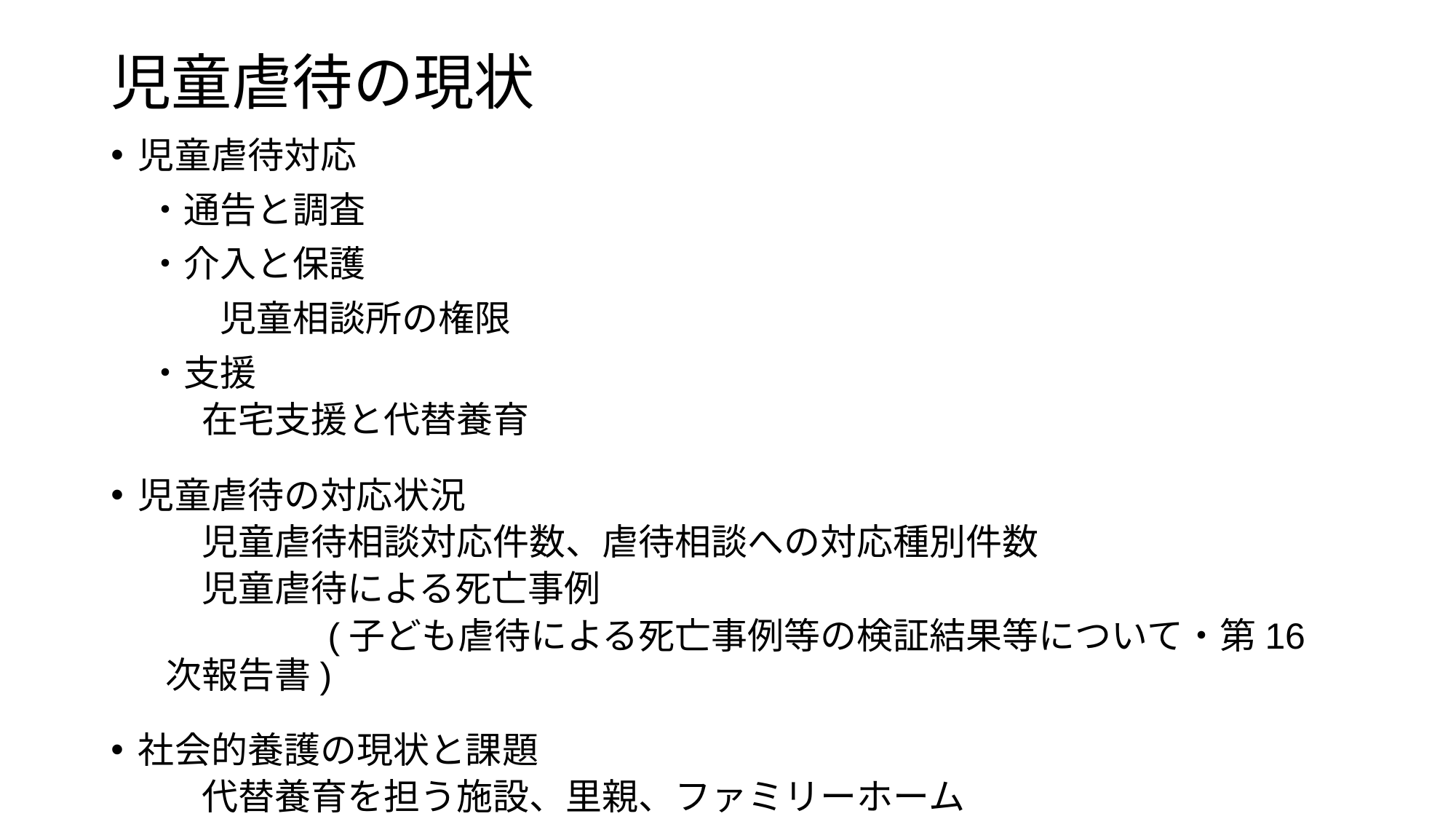

# 児童虐待の現状
児童虐待対応
　・通告と調査
　・介入と保護
　　　児童相談所の権限
　・支援
　在宅支援と代替養育

児童虐待の対応状況
　児童虐待相談対応件数、虐待相談への対応種別件数
　児童虐待による死亡事例
　　　　 (子ども虐待による死亡事例等の検証結果等について・第16次報告書)

社会的養護の現状と課題
　代替養育を担う施設、里親、ファミリーホーム